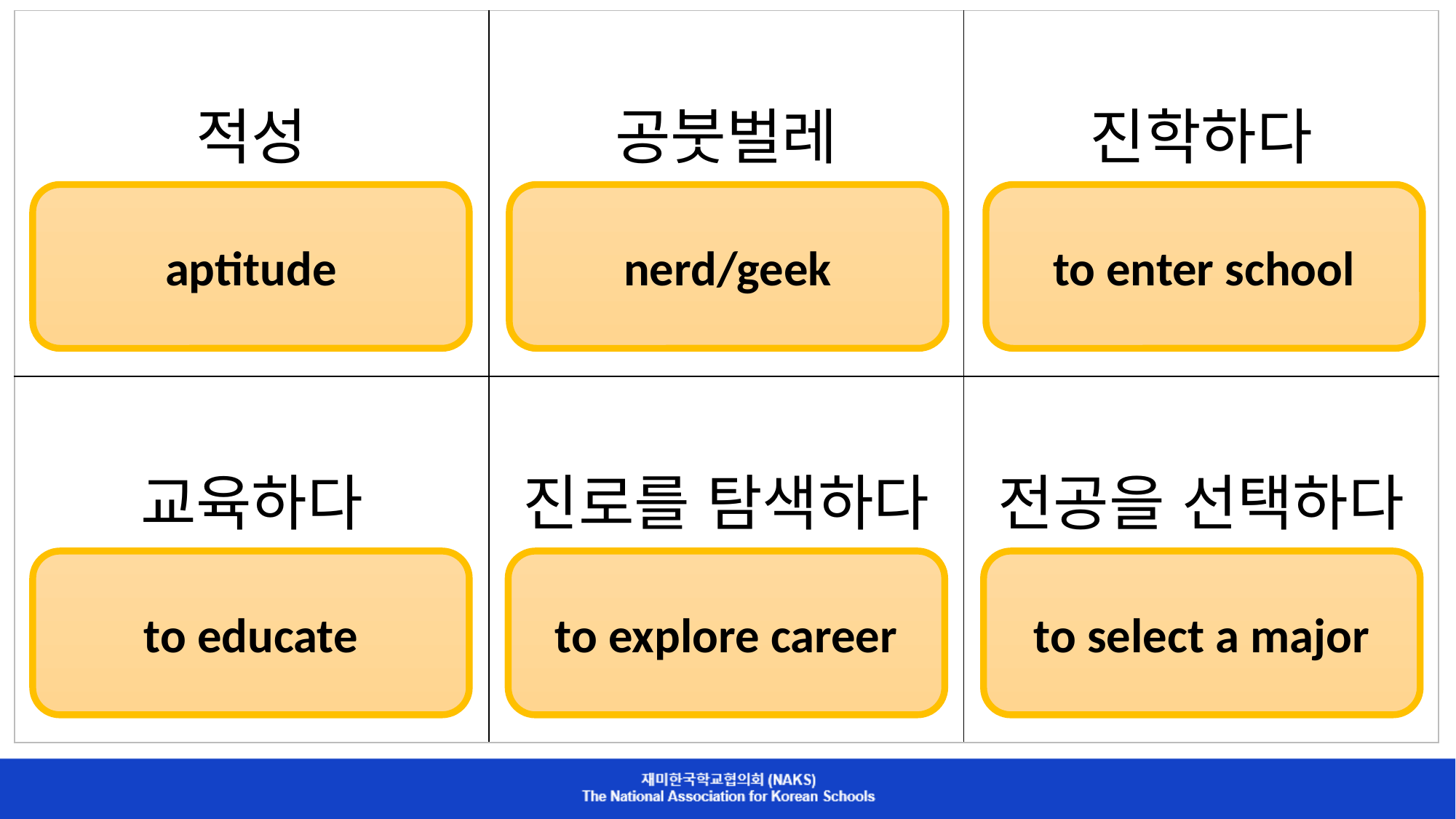

| 적성 | 공붓벌레 | 진학하다 |
| --- | --- | --- |
| 교육하다 | 진로를 탐색하다 | 전공을 선택하다 |
aptitude
nerd/geek
to enter school
to educate
to explore career
to select a major